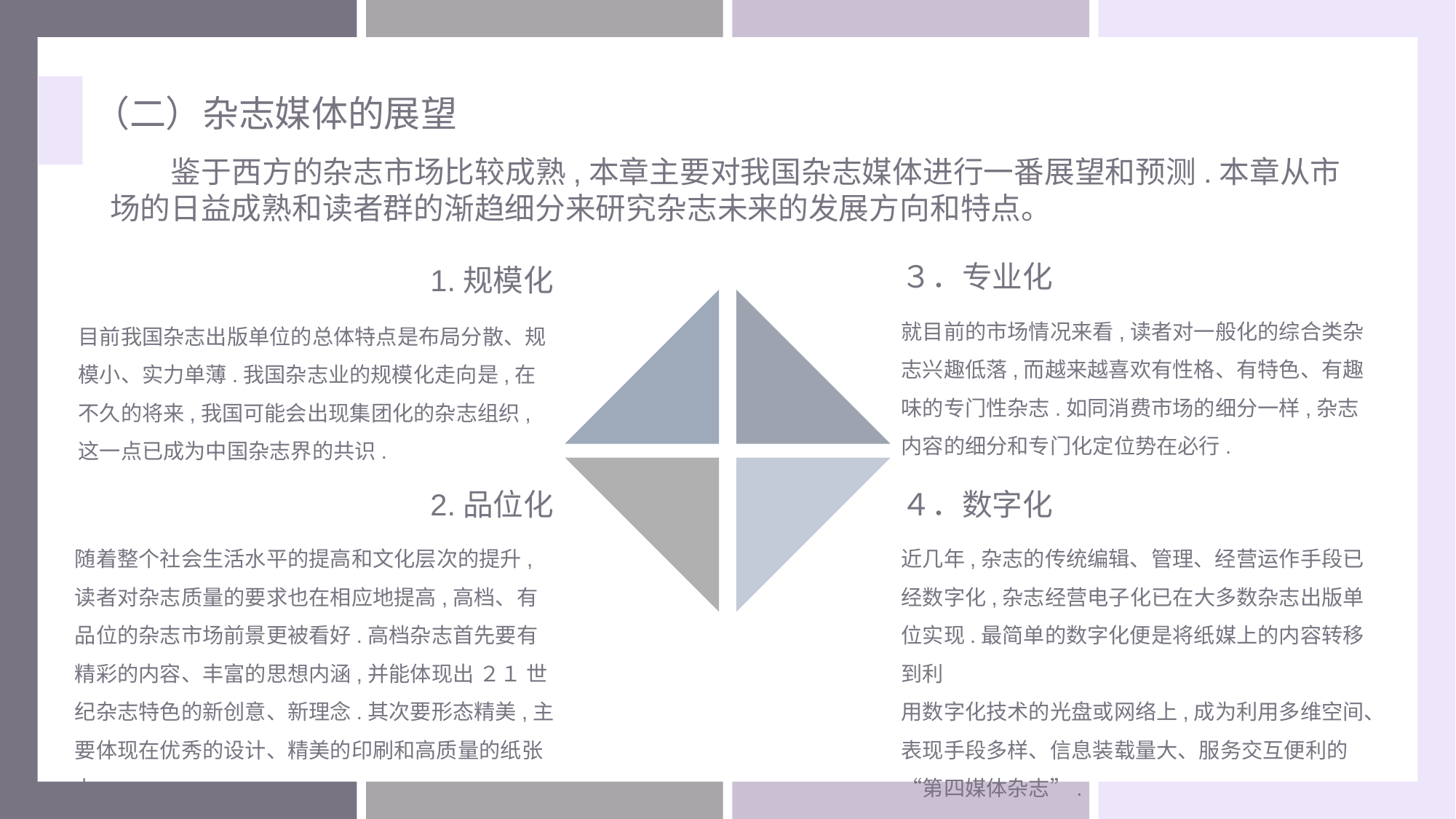

（二）杂志媒体的展望
        鉴于西方的杂志市场比较成熟,本章主要对我国杂志媒体进行一番展望和预测.本章从市场的日益成熟和读者群的渐趋细分来研究杂志未来的发展方向和特点。
３．专业化
就目前的市场情况来看,读者对一般化的综合类杂志兴趣低落,而越来越喜欢有性格、有特色、有趣味的专门性杂志.如同消费市场的细分一样,杂志内容的细分和专门化定位势在必行.
1.规模化
目前我国杂志出版单位的总体特点是布局分散、规模小、实力单薄.我国杂志业的规模化走向是,在不久的将来,我国可能会出现集团化的杂志组织,这一点已成为中国杂志界的共识.

2.品位化
随着整个社会生活水平的提高和文化层次的提升,读者对杂志质量的要求也在相应地提高,高档、有品位的杂志市场前景更被看好.高档杂志首先要有精彩的内容、丰富的思想内涵,并能体现出 ２１ 世纪杂志特色的新创意、新理念.其次要形态精美,主要体现在优秀的设计、精美的印刷和高质量的纸张上.
４．数字化
近几年,杂志的传统编辑、管理、经营运作手段已经数字化,杂志经营电子化已在大多数杂志出版单位实现.最简单的数字化便是将纸媒上的内容转移到利
用数字化技术的光盘或网络上,成为利用多维空间、表现手段多样、信息装载量大、服务交互便利的“第四媒体杂志”.